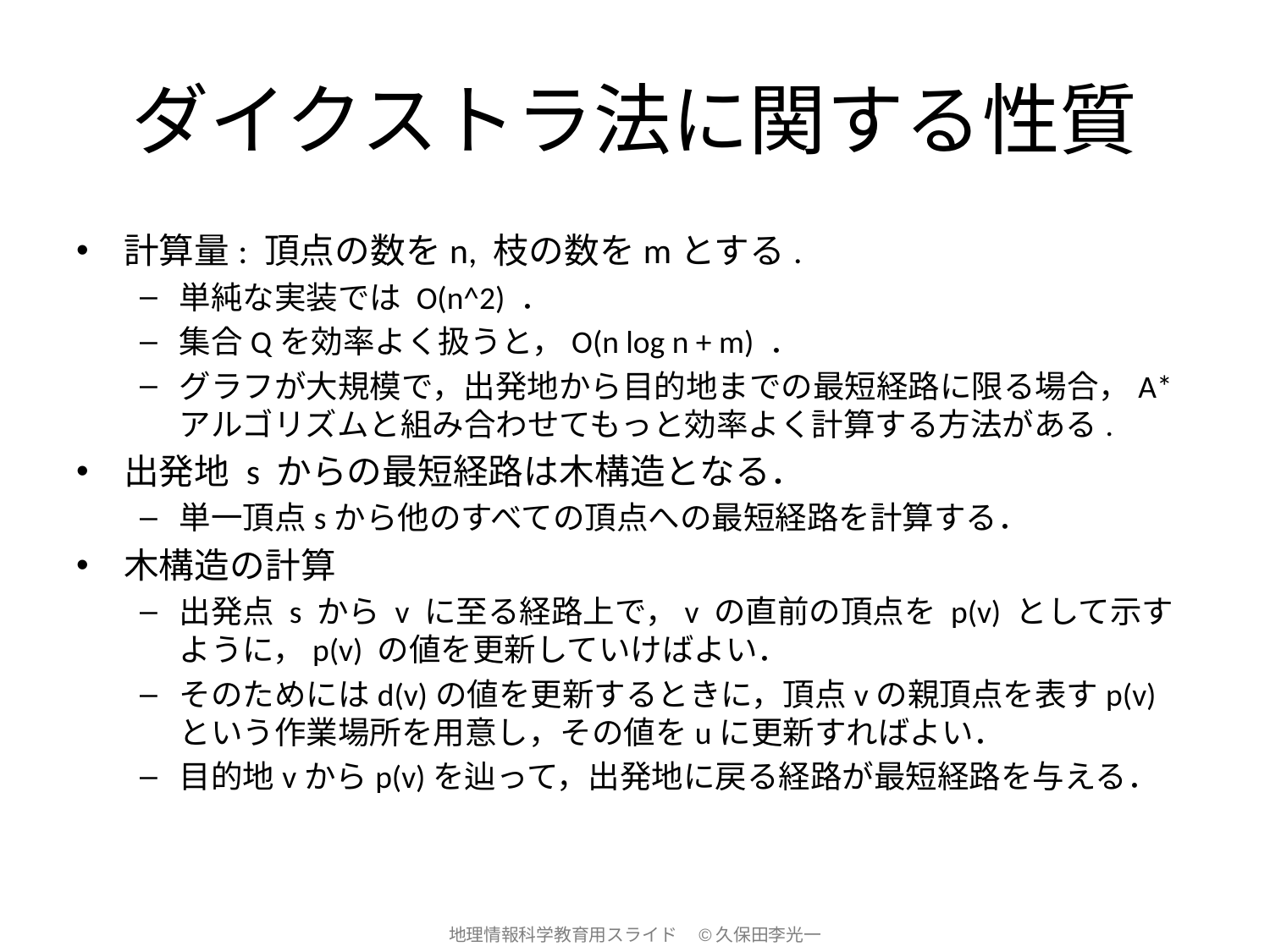

# ダイクストラ法に関する性質
計算量: 頂点の数をn, 枝の数をmとする.
単純な実装では O(n^2) ．
集合Qを効率よく扱うと，O(n log n + m) ．
グラフが大規模で，出発地から目的地までの最短経路に限る場合，A*アルゴリズムと組み合わせてもっと効率よく計算する方法がある.
出発地 s からの最短経路は木構造となる．
単一頂点sから他のすべての頂点への最短経路を計算する．
木構造の計算
出発点 s から v に至る経路上で，v の直前の頂点を p(v) として示すように，p(v) の値を更新していけばよい．
そのためにはd(v)の値を更新するときに，頂点vの親頂点を表すp(v)という作業場所を用意し，その値をuに更新すればよい．
目的地vからp(v)を辿って，出発地に戻る経路が最短経路を与える．